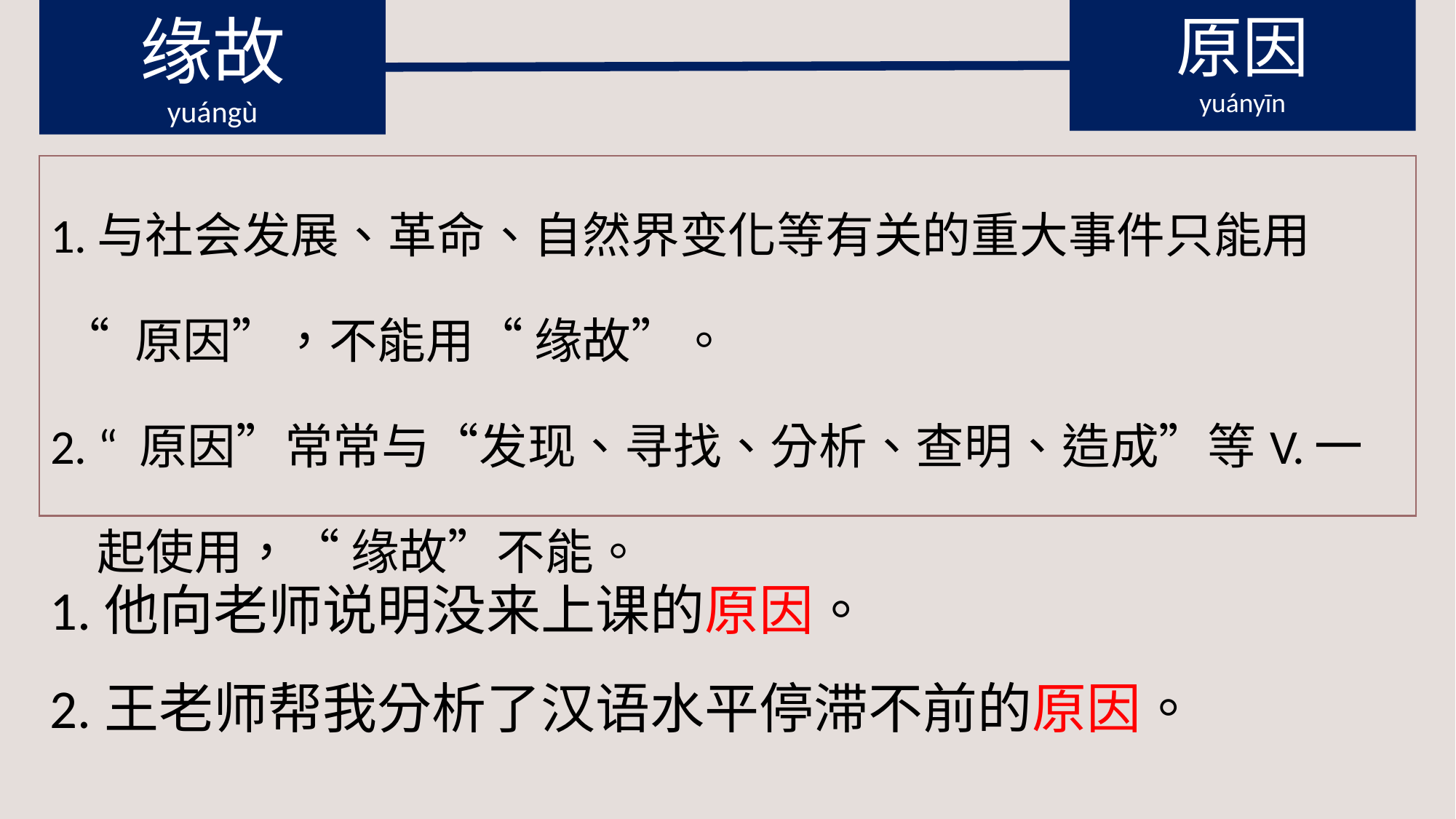

缘故
yuángù
原因
yuányīn

| 1.与社会发展、革命、自然界变化等有关的重大事件只能用 “ 原因”，不能用“ 缘故”。 2. “ 原因”常常与“发现、寻找、分析、查明、造成”等V.一 起使用，“ 缘故”不能。 |
| --- |
1.他向老师说明没来上课的原因。
2.王老师帮我分析了汉语水平停滞不前的原因。